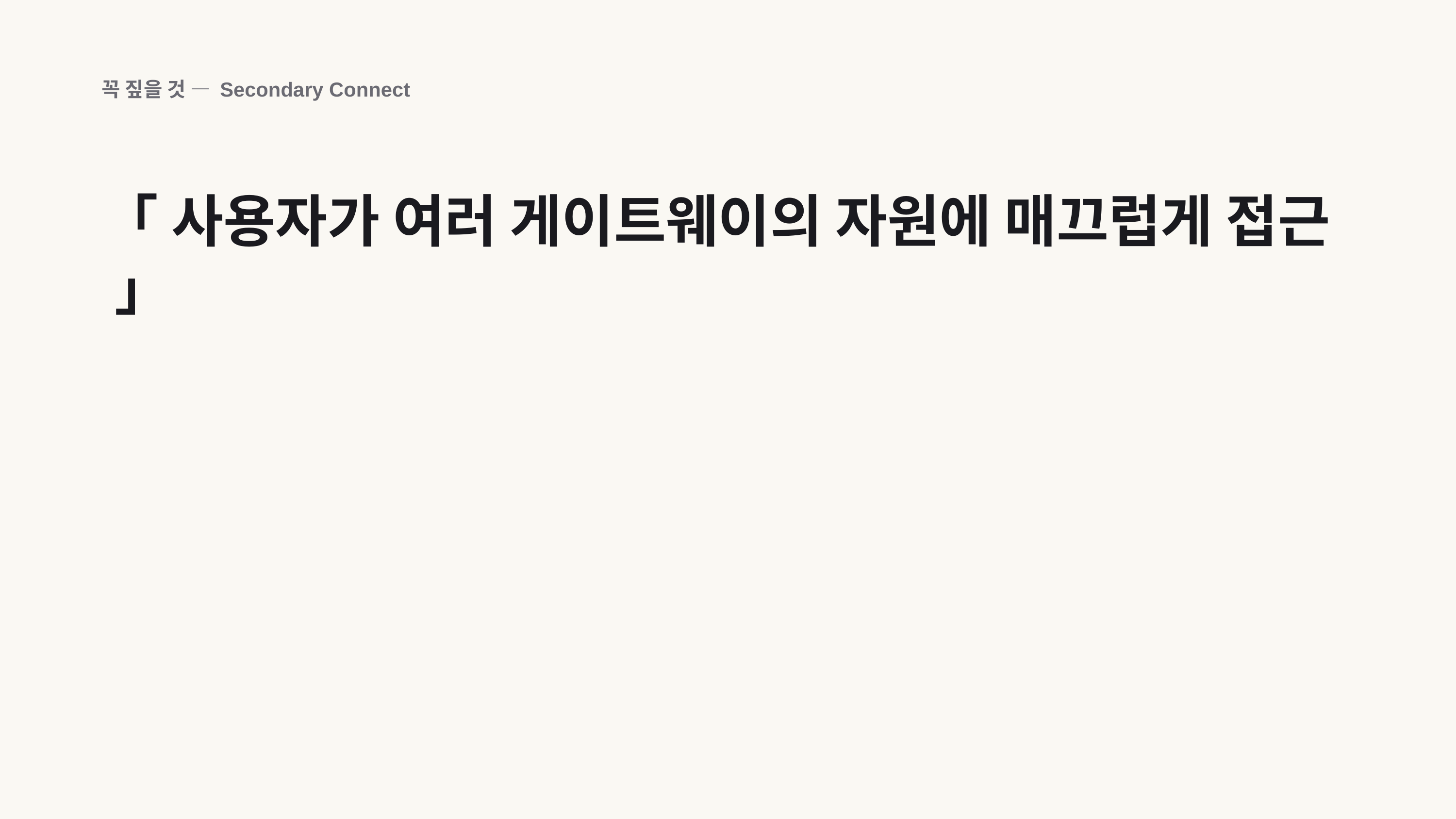

꼭 짚을 것 — Secondary Connect
「 사용자가 여러 게이트웨이의 자원에 매끄럽게 접근 」